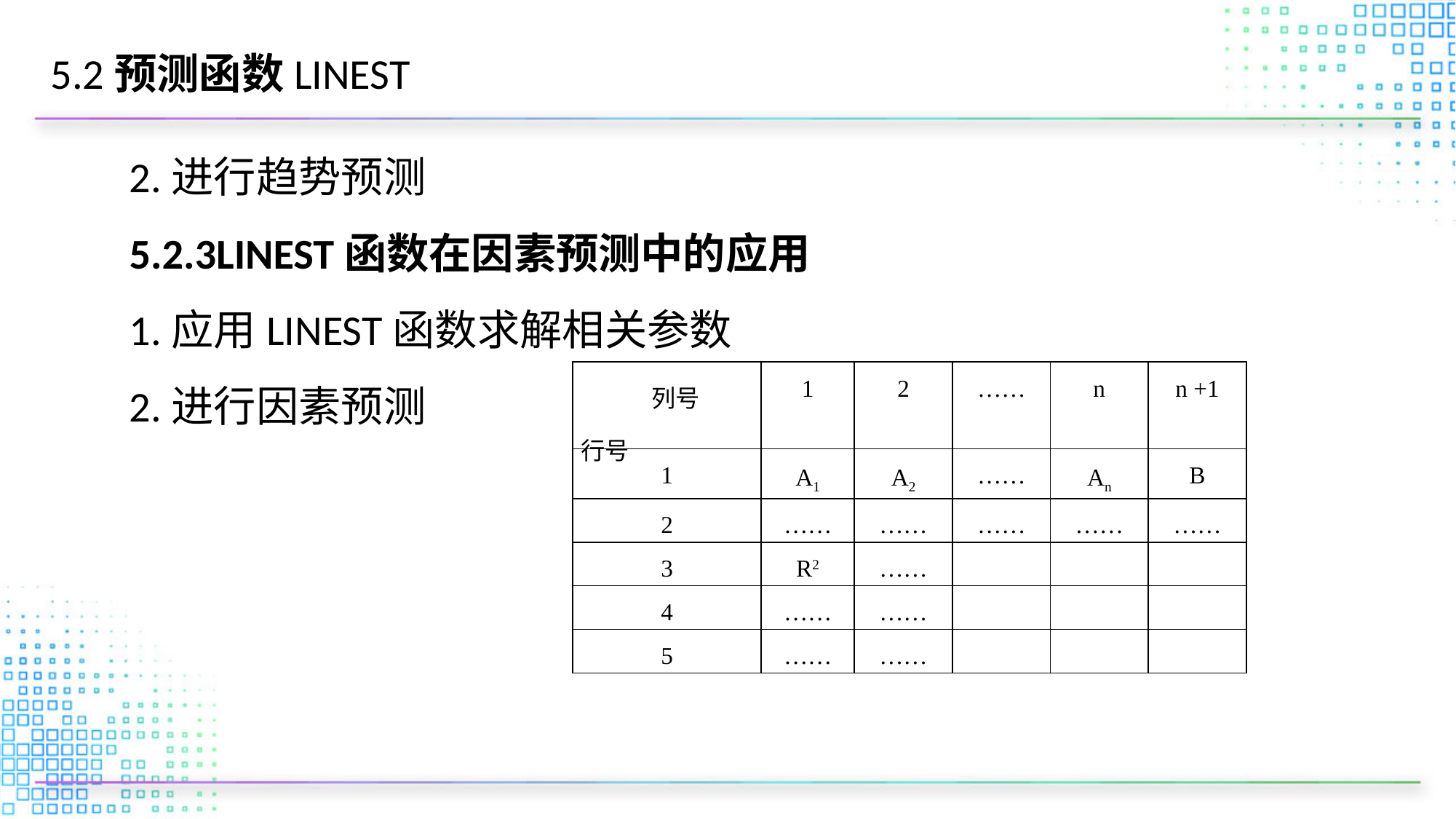

# 5.2预测函数LINEST
2.进行趋势预测
5.2.3LINEST函数在因素预测中的应用
1.应用LINEST函数求解相关参数
2.进行因素预测

| 列号 行号 | 1 | 2 | …… | n | n +1 |
| --- | --- | --- | --- | --- | --- |
| 1 | A1 | A2 | …… | An | B |
| 2 | …… | …… | …… | …… | …… |
| 3 | R2 | …… |  |  |  |
| 4 | …… | …… |  |  |  |
| 5 | …… | …… |  |  |  |